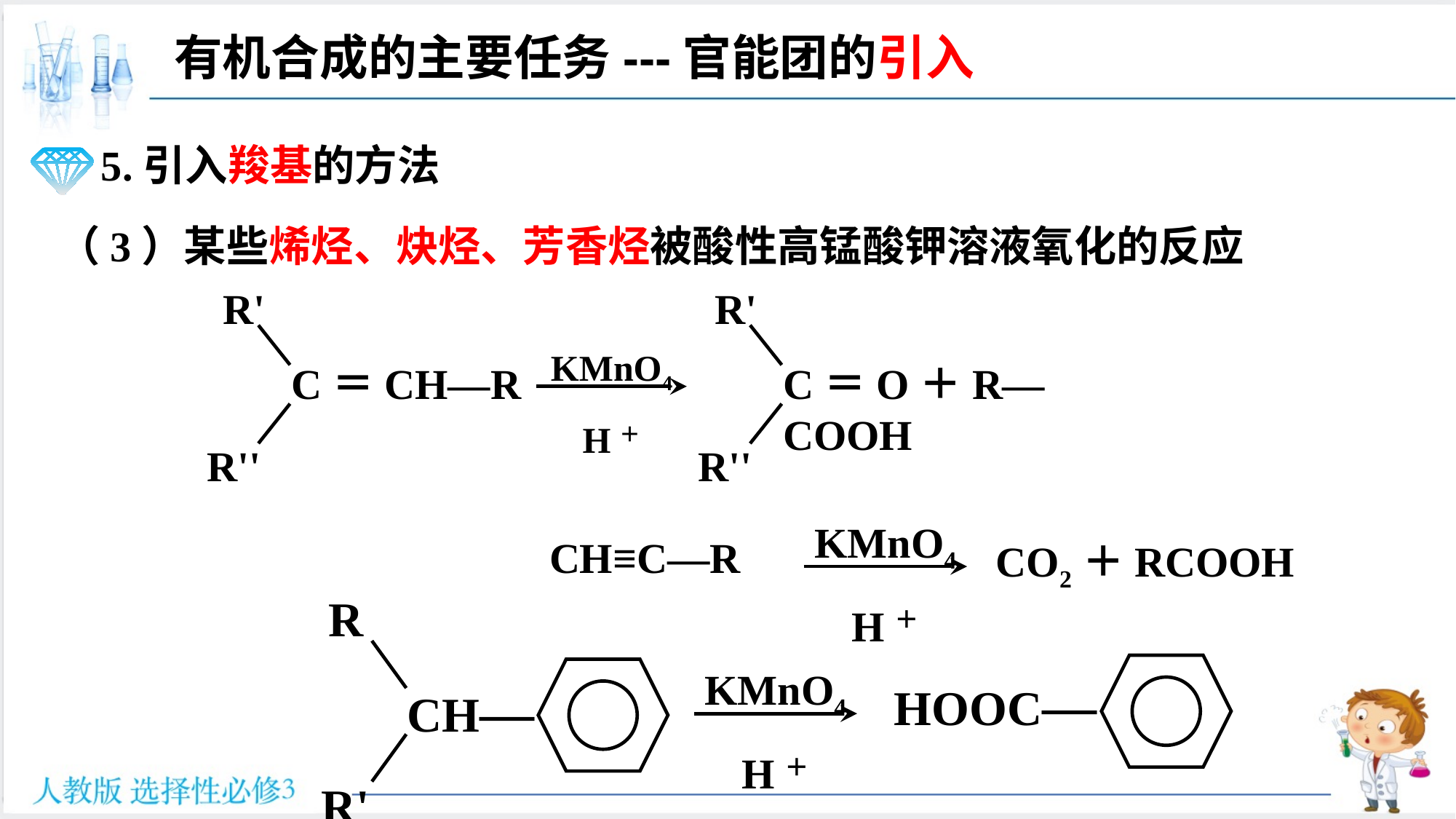

有机合成的主要任务---官能团的引入
5.引入羧基的方法

（3）某些烯烃、炔烃、芳香烃被酸性高锰酸钾溶液氧化的反应
R'
C＝CH—R
R''
R'
C＝O＋R—COOH
R''
KMnO4
H＋
KMnO4
H＋
CH≡C—R
CO2＋RCOOH
R
CH—
R'

KMnO4
H＋

HOOC—